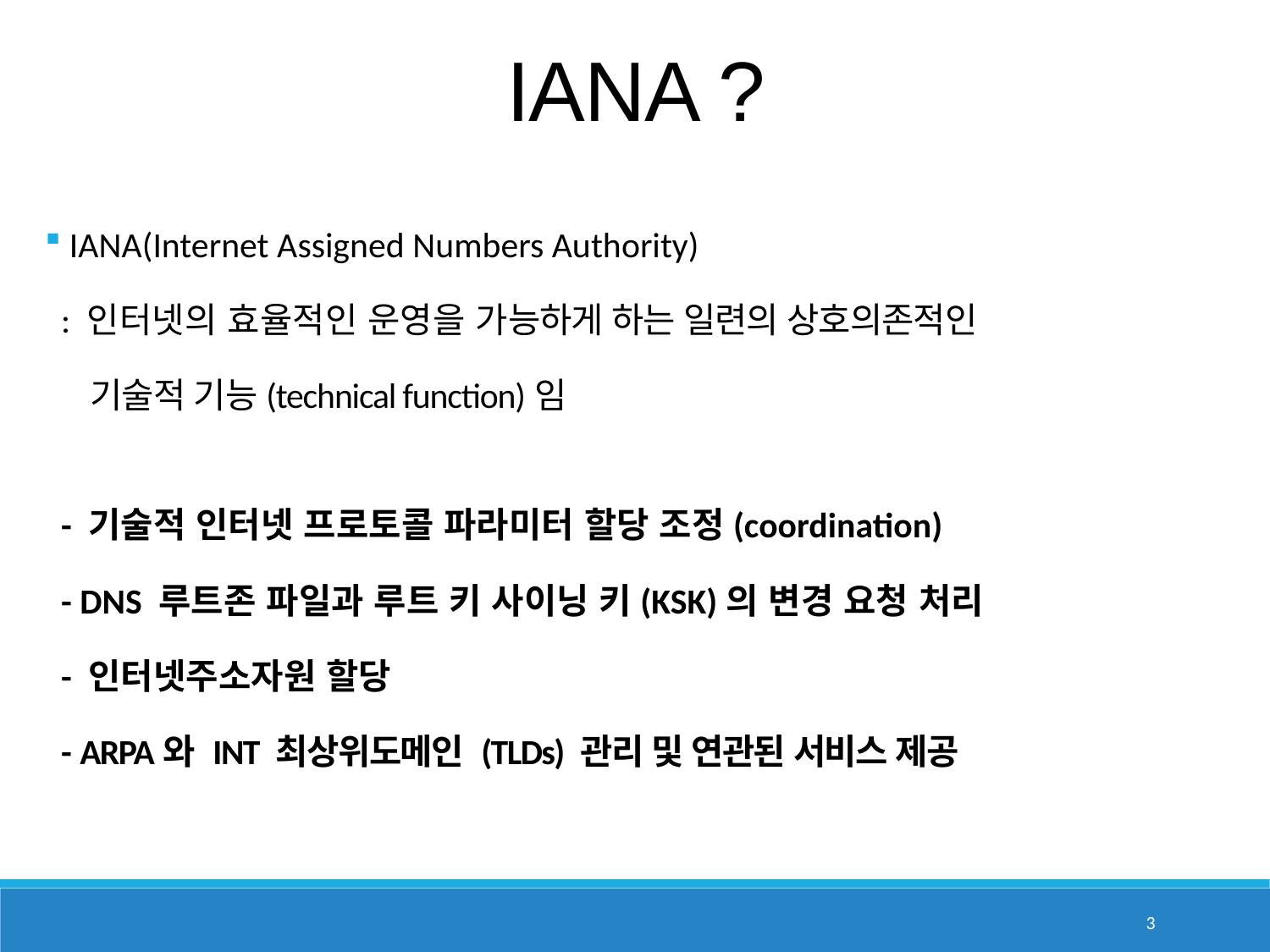

IANA ?
 IANA(Internet Assigned Numbers Authority)
  : 인터넷의 효율적인 운영을 가능하게 하는 일련의 상호의존적인
    기술적 기능(technical function)임

  - 기술적 인터넷 프로토콜 파라미터 할당 조정(coordination)
  - DNS 루트존 파일과 루트 키 사이닝 키(KSK)의 변경 요청 처리
  - 인터넷주소자원 할당
  - ARPA와 INT 최상위도메인 (TLDs) 관리 및 연관된 서비스 제공

3